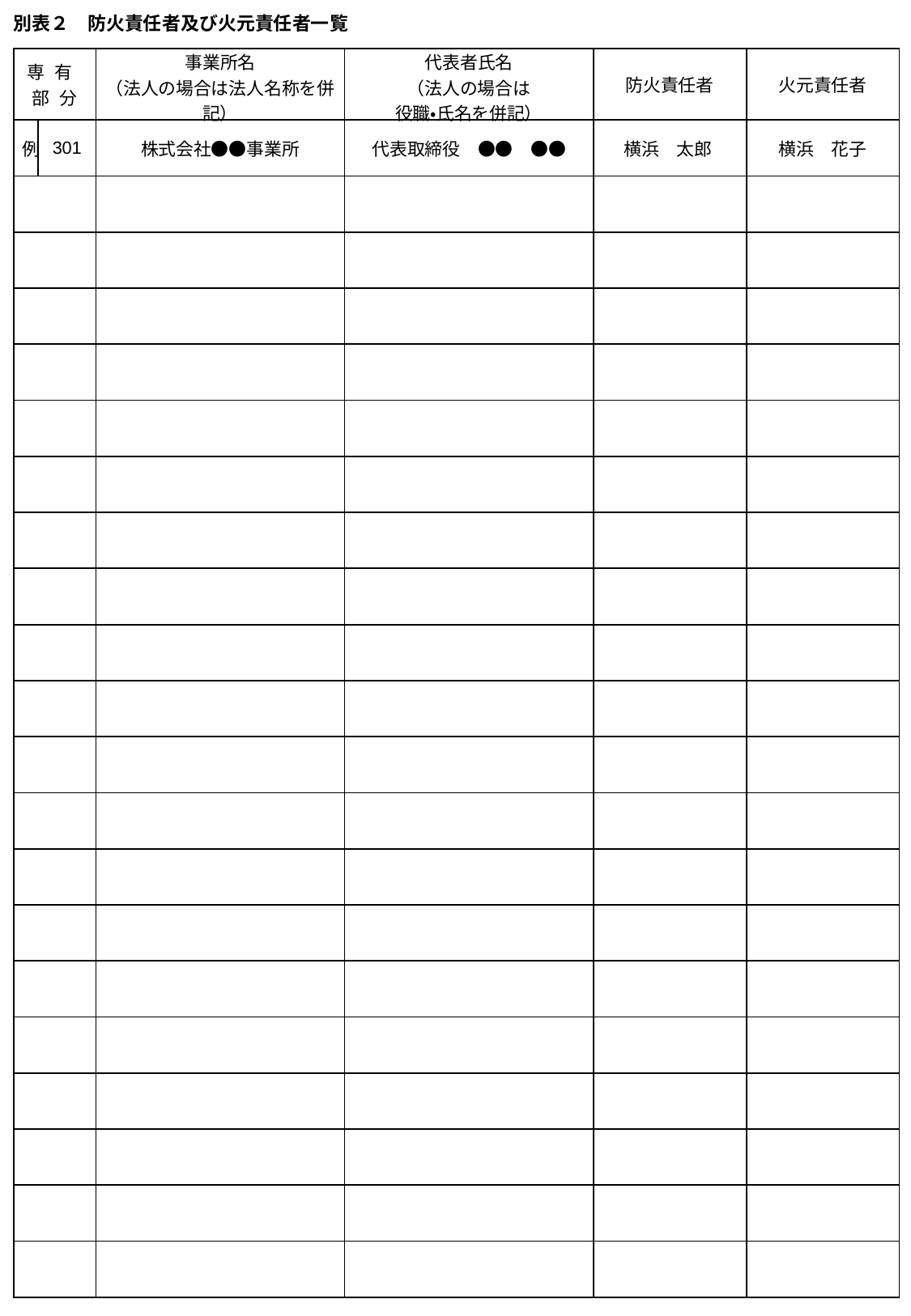

別表２　防火責任者及び火元責任者一覧
| 専有部分 |  | 事業所名 （法人の場合は法人名称を併記） | 代表者氏名 （法人の場合は 役職・氏名を併記） | 防火責任者 | 火元責任者 |
| --- | --- | --- | --- | --- | --- |
| 例 | 301 | 株式会社●●事業所 | 代表取締役　●●　●● | 横浜　太郎 | 横浜　花子 |
|  |  |  |  |  |  |
|  |  |  |  |  |  |
|  |  |  |  |  |  |
|  |  |  |  |  |  |
|  |  |  |  |  |  |
|  |  |  |  |  |  |
|  |  |  |  |  |  |
|  |  |  |  |  |  |
|  |  |  |  |  |  |
|  |  |  |  |  |  |
|  |  |  |  |  |  |
|  |  |  |  |  |  |
|  |  |  |  |  |  |
|  |  |  |  |  |  |
|  |  |  |  |  |  |
|  |  |  |  |  |  |
|  |  |  |  |  |  |
|  |  |  |  |  |  |
|  |  |  |  |  |  |
|  |  |  |  |  |  |